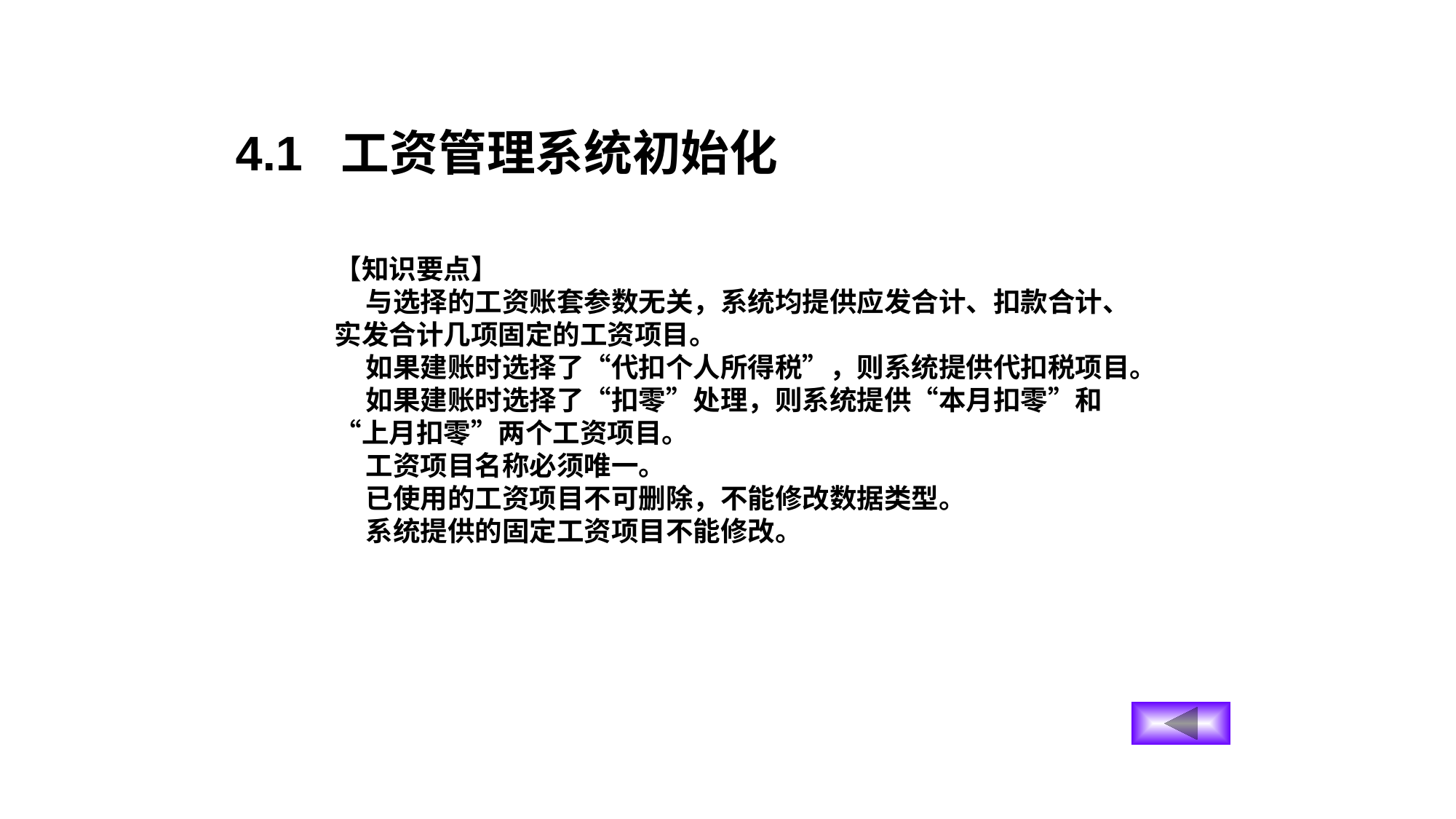

4.1  工资管理系统初始化
【知识要点】
    与选择的工资账套参数无关，系统均提供应发合计、扣款合计、实发合计几项固定的工资项目。
    如果建账时选择了“代扣个人所得税”，则系统提供代扣税项目。
    如果建账时选择了“扣零”处理，则系统提供“本月扣零”和“上月扣零”两个工资项目。
    工资项目名称必须唯一。
    已使用的工资项目不可删除，不能修改数据类型。
    系统提供的固定工资项目不能修改。